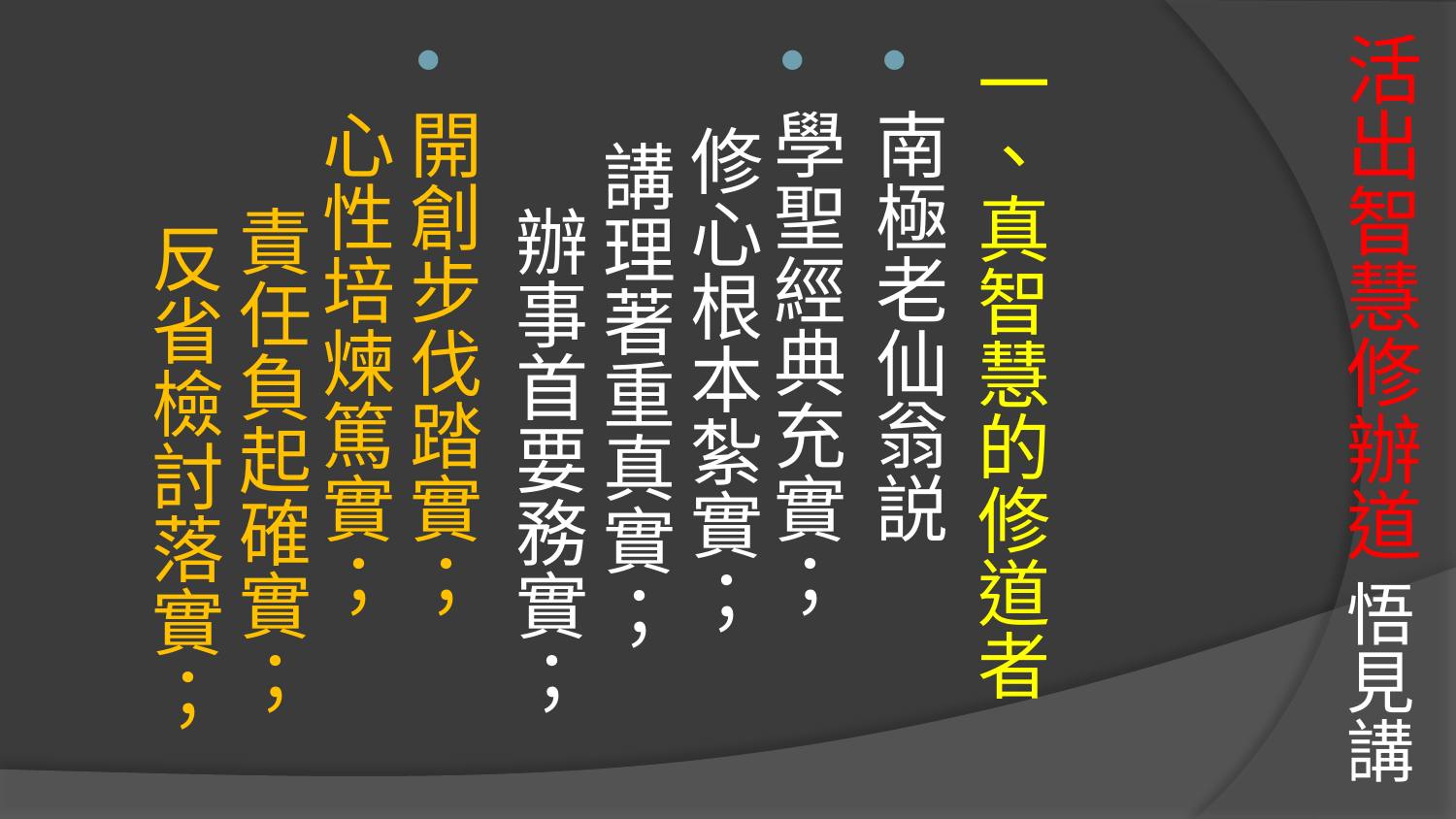

# 活出智慧修辦道 悟見講
一、真智慧的修道者
南極老仙翁説
學聖經典充實；            修心根本紮實；            講理著重真實；               辦事首要務實；
開創步伐踏實；        心性培煉篤實；                 責任負起確實；            反省檢討落實；